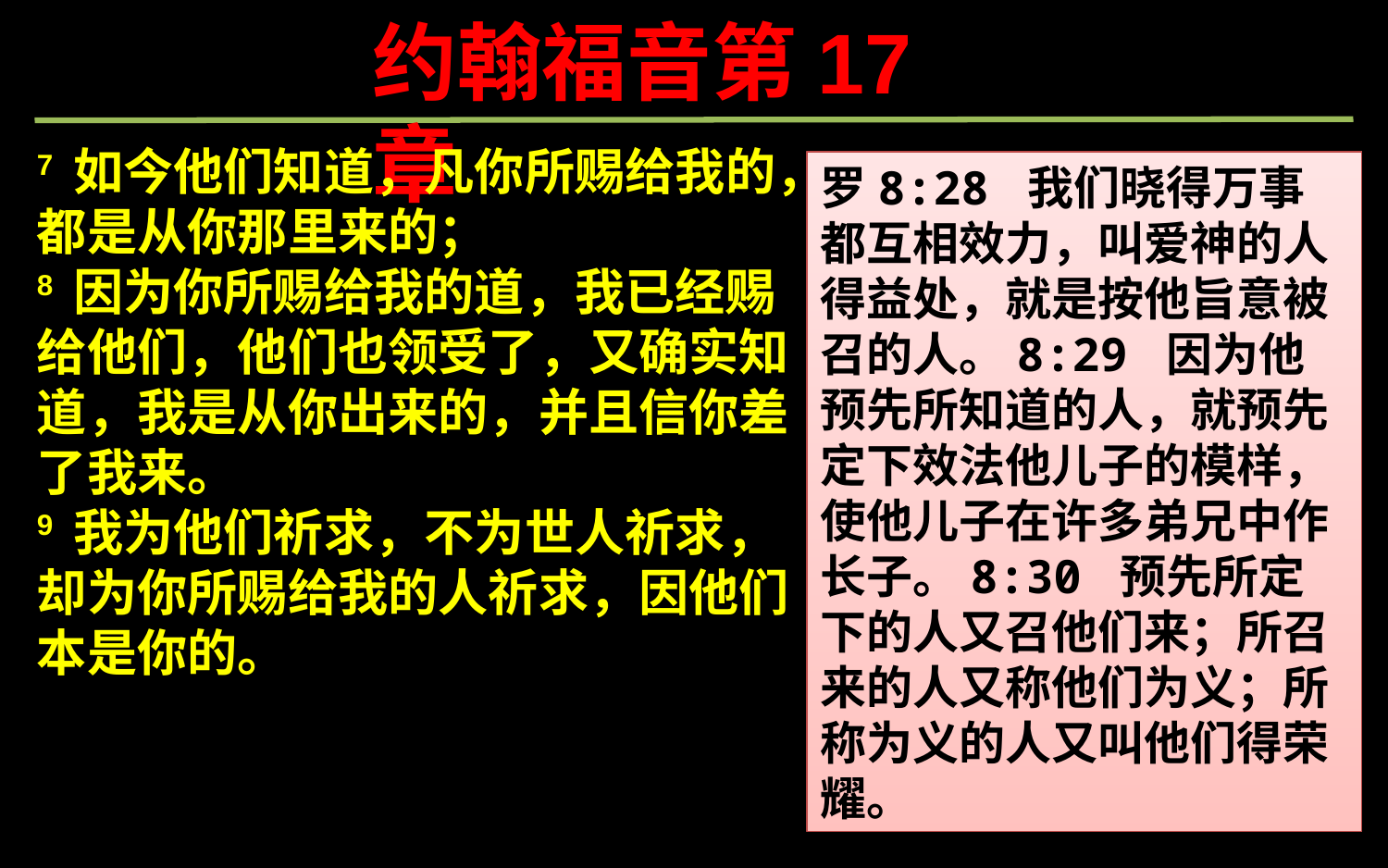

约翰福音第17章
7 如今他们知道，凡你所赐给我的，都是从你那里来的；
8 因为你所赐给我的道，我已经赐给他们，他们也领受了，又确实知道，我是从你出来的，并且信你差了我来。
9 我为他们祈求，不为世人祈求，却为你所赐给我的人祈求，因他们本是你的。
罗8:28 我们晓得万事都互相效力，叫爱神的人得益处，就是按他旨意被召的人。8:29 因为他预先所知道的人，就预先定下效法他儿子的模样，使他儿子在许多弟兄中作长子。8:30 预先所定下的人又召他们来；所召来的人又称他们为义；所称为义的人又叫他们得荣耀。